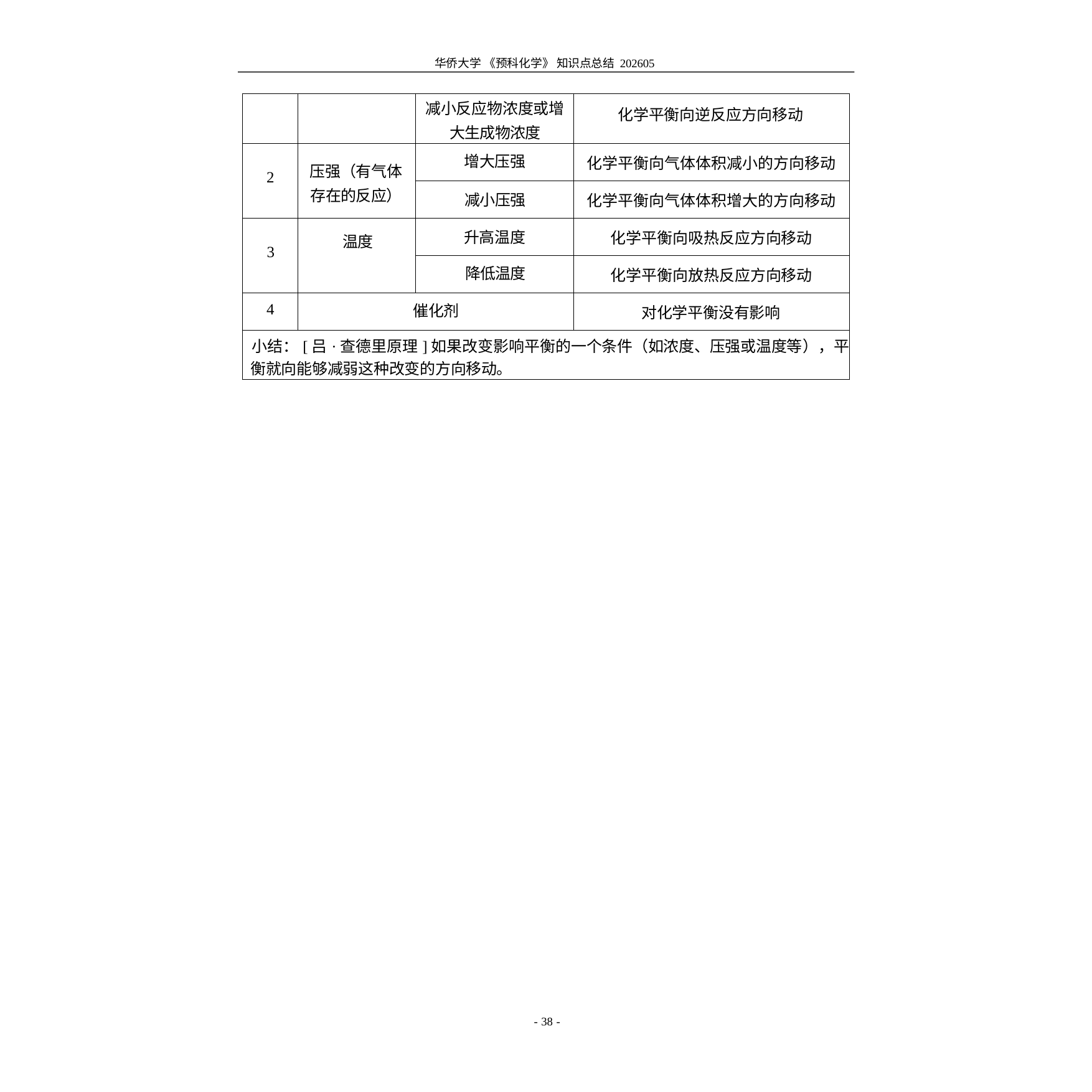

华侨大学 《预科化学》 知识点总结 202605

|  |  | 减小反应物浓度或增大生成物浓度 | 化学平衡向逆反应方向移动 |
| --- | --- | --- | --- |
| 2 | 压强（有气体存在的反应） | 增大压强 | 化学平衡向气体体积减小的方向移动 |
|  |  | 减小压强 | 化学平衡向气体体积增大的方向移动 |
| 3 | 温度 | 升高温度 | 化学平衡向吸热反应方向移动 |
|  |  | 降低温度 | 化学平衡向放热反应方向移动 |
| 4 | 催化剂 |  | 对化学平衡没有影响 |
| 小结：[吕·查德里原理]如果改变影响平衡的一个条件（如浓度、压强或温度等），平衡就向能够减弱这种改变的方向移动。 |  |  |  |

- 38 -